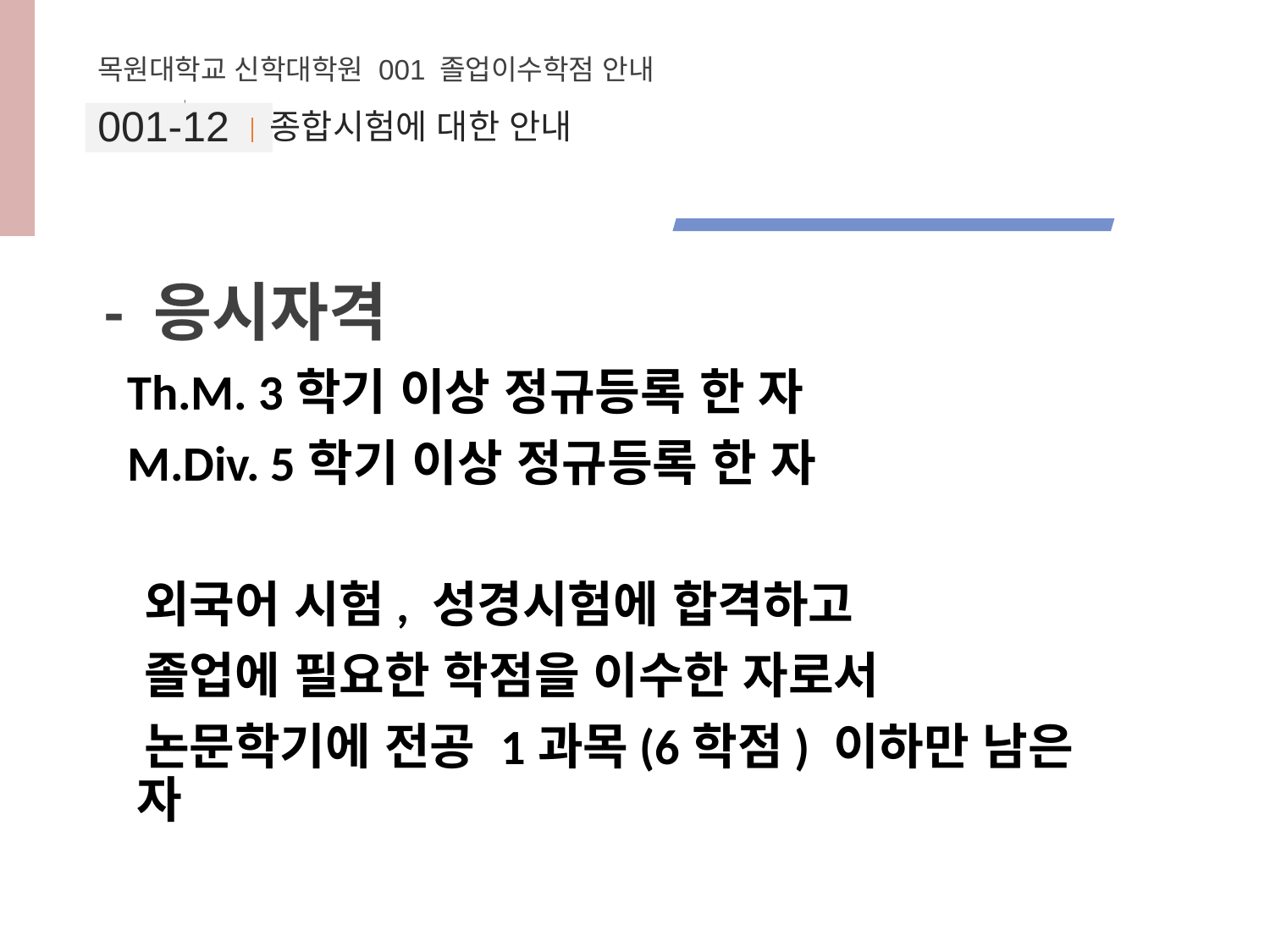

목원대학교 신학대학원 001 졸업이수학점 안내
001-12
# 종합시험에 대한 안내
- 응시자격
  Th.M. 3학기 이상 정규등록 한 자
  M.Div. 5학기 이상 정규등록 한 자

  외국어 시험, 성경시험에 합격하고
  졸업에 필요한 학점을 이수한 자로서
  논문학기에 전공 1과목(6학점) 이하만 남은 자